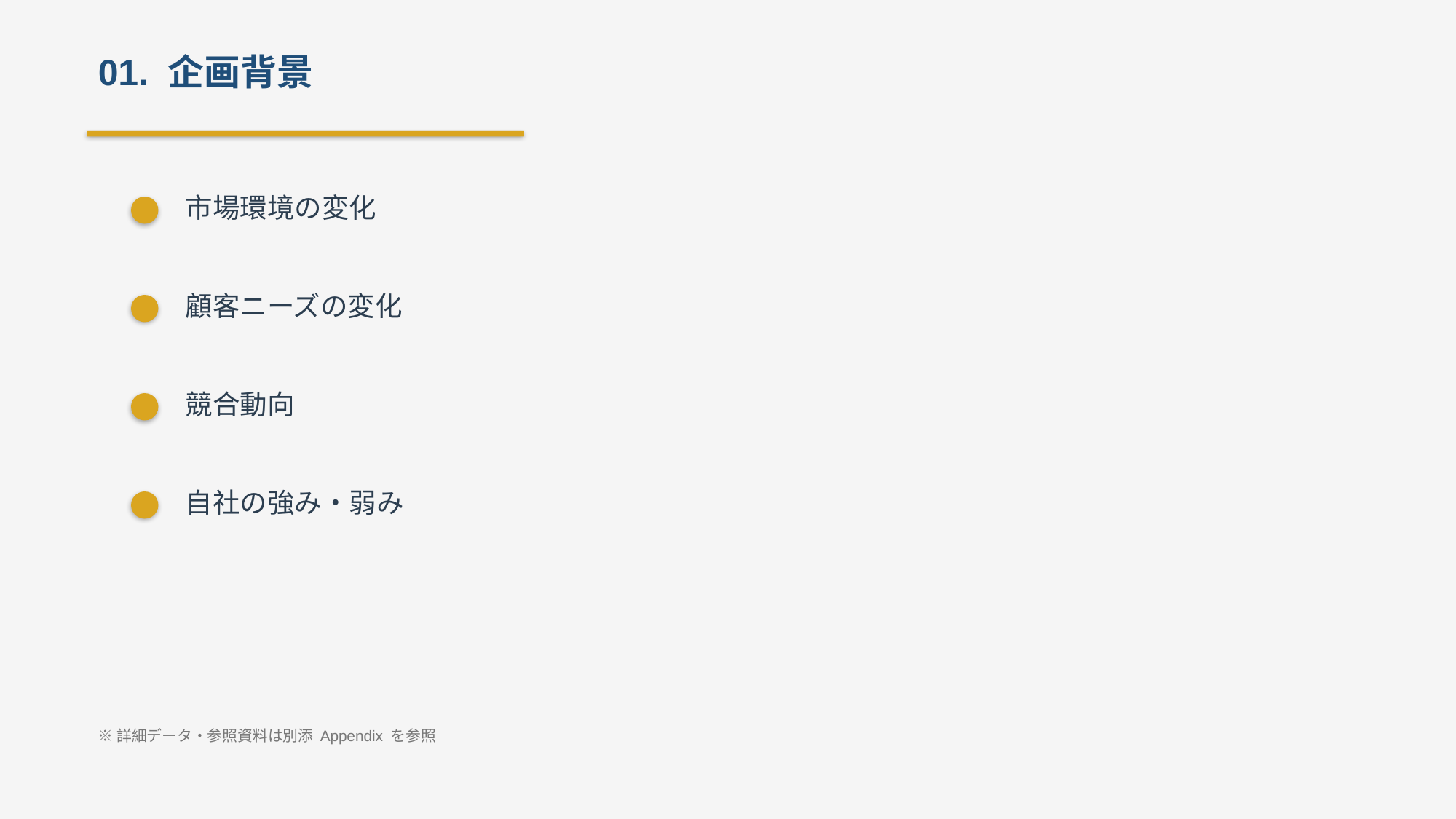

01. 企画背景

市場環境の変化

顧客ニーズの変化

競合動向

自社の強み・弱み

※詳細データ・参照資料は別添 Appendix を参照